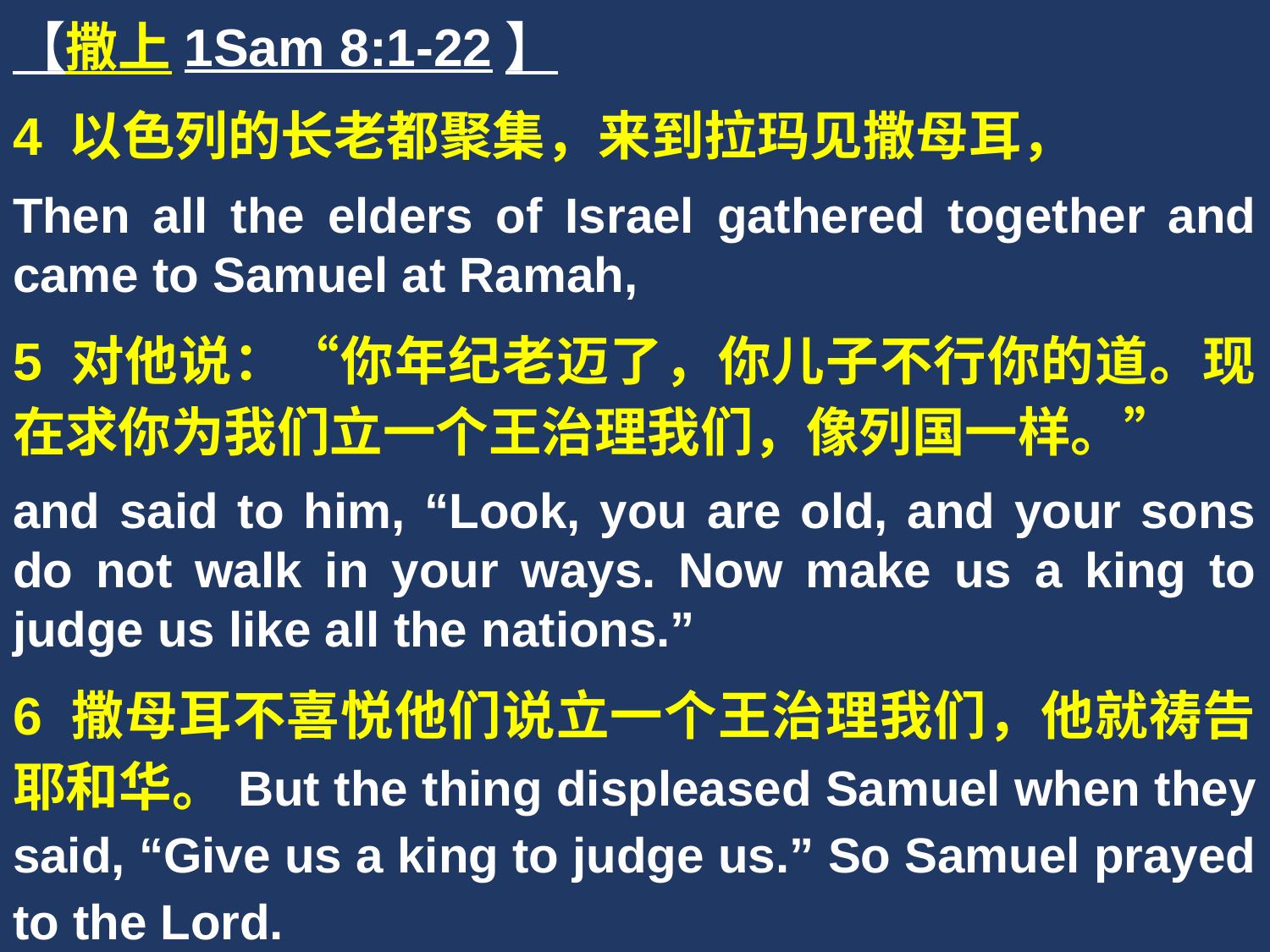

【撒上1Sam 8:1-22】
4 以色列的长老都聚集，来到拉玛见撒母耳，
Then all the elders of Israel gathered together and came to Samuel at Ramah,
5 对他说：“你年纪老迈了，你儿子不行你的道。现在求你为我们立一个王治理我们，像列国一样。”
and said to him, “Look, you are old, and your sons do not walk in your ways. Now make us a king to judge us like all the nations.”
6 撒母耳不喜悦他们说立一个王治理我们，他就祷告耶和华。But the thing displeased Samuel when they said, “Give us a king to judge us.” So Samuel prayed to the Lord.